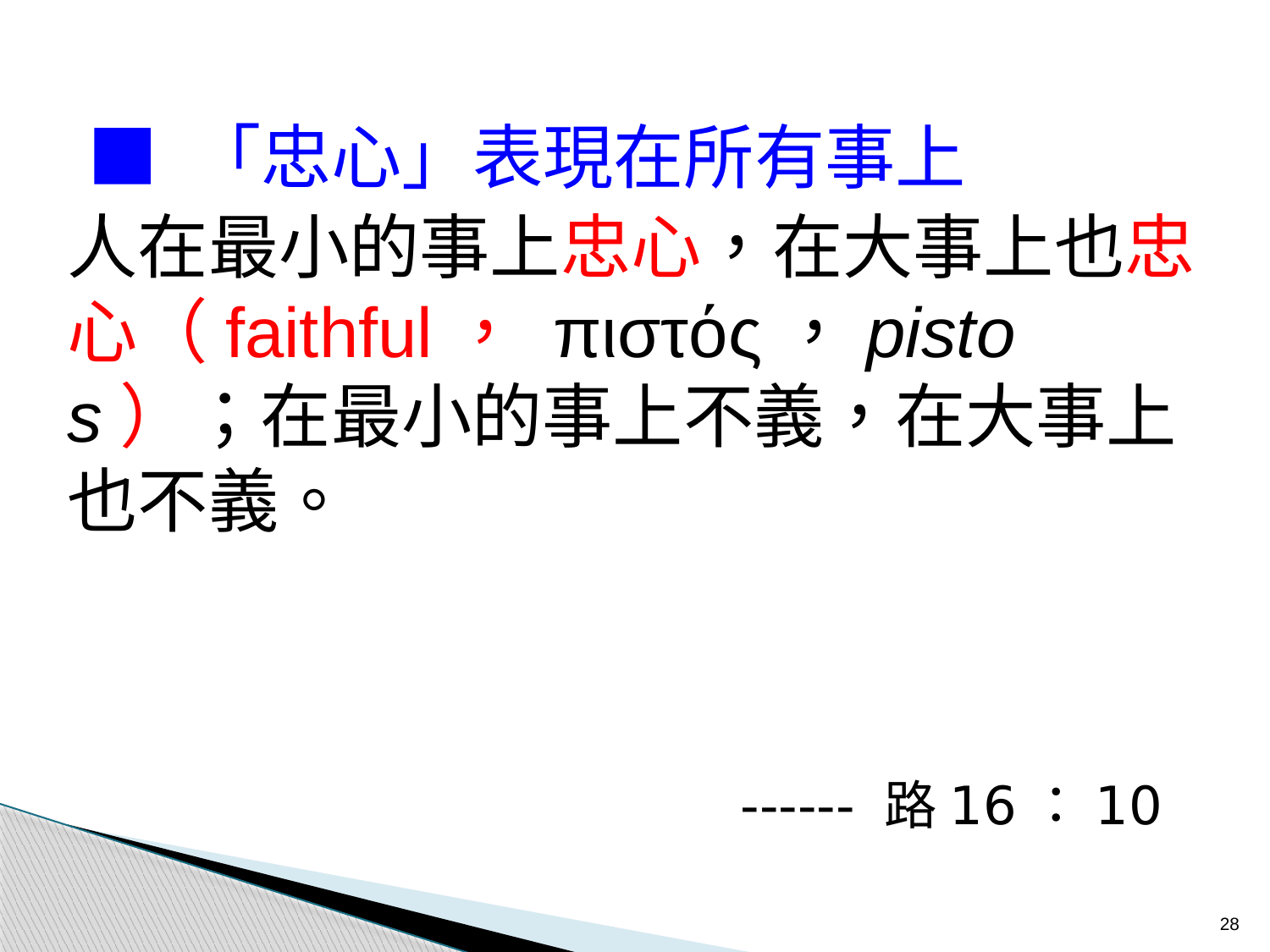

■ 「忠心」表現在所有事上
人在最小的事上忠心，在大事上也忠心（faithful， πιστός，pistos）；在最小的事上不義，在大事上也不義。
------ 路16：10
28